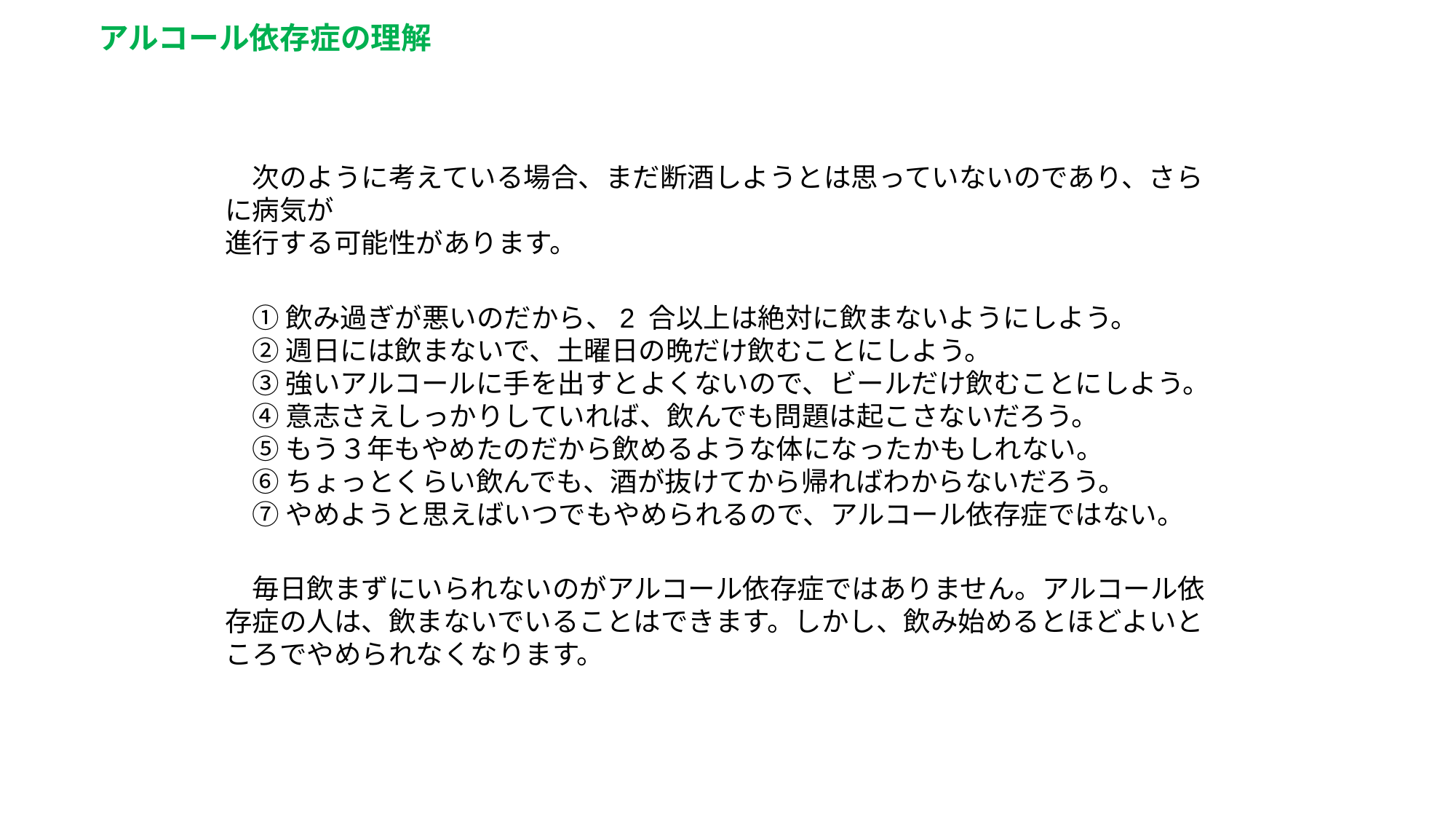

アルコール依存症の理解
　次のように考えている場合、まだ断酒しようとは思っていないのであり、さらに病気が
進行する可能性があります。

　① 飲み過ぎが悪いのだから、2 合以上は絶対に飲まないようにしよう。
　② 週日には飲まないで、土曜日の晩だけ飲むことにしよう。
　③ 強いアルコールに手を出すとよくないので、ビールだけ飲むことにしよう。
　④ 意志さえしっかりしていれば、飲んでも問題は起こさないだろう。
　⑤ もう３年もやめたのだから飲めるような体になったかもしれない。
　⑥ ちょっとくらい飲んでも、酒が抜けてから帰ればわからないだろう。
　⑦ やめようと思えばいつでもやめられるので、アルコール依存症ではない。

　毎日飲まずにいられないのがアルコール依存症ではありません。アルコール依存症の人は、飲まないでいることはできます。しかし、飲み始めるとほどよいところでやめられなくなります。